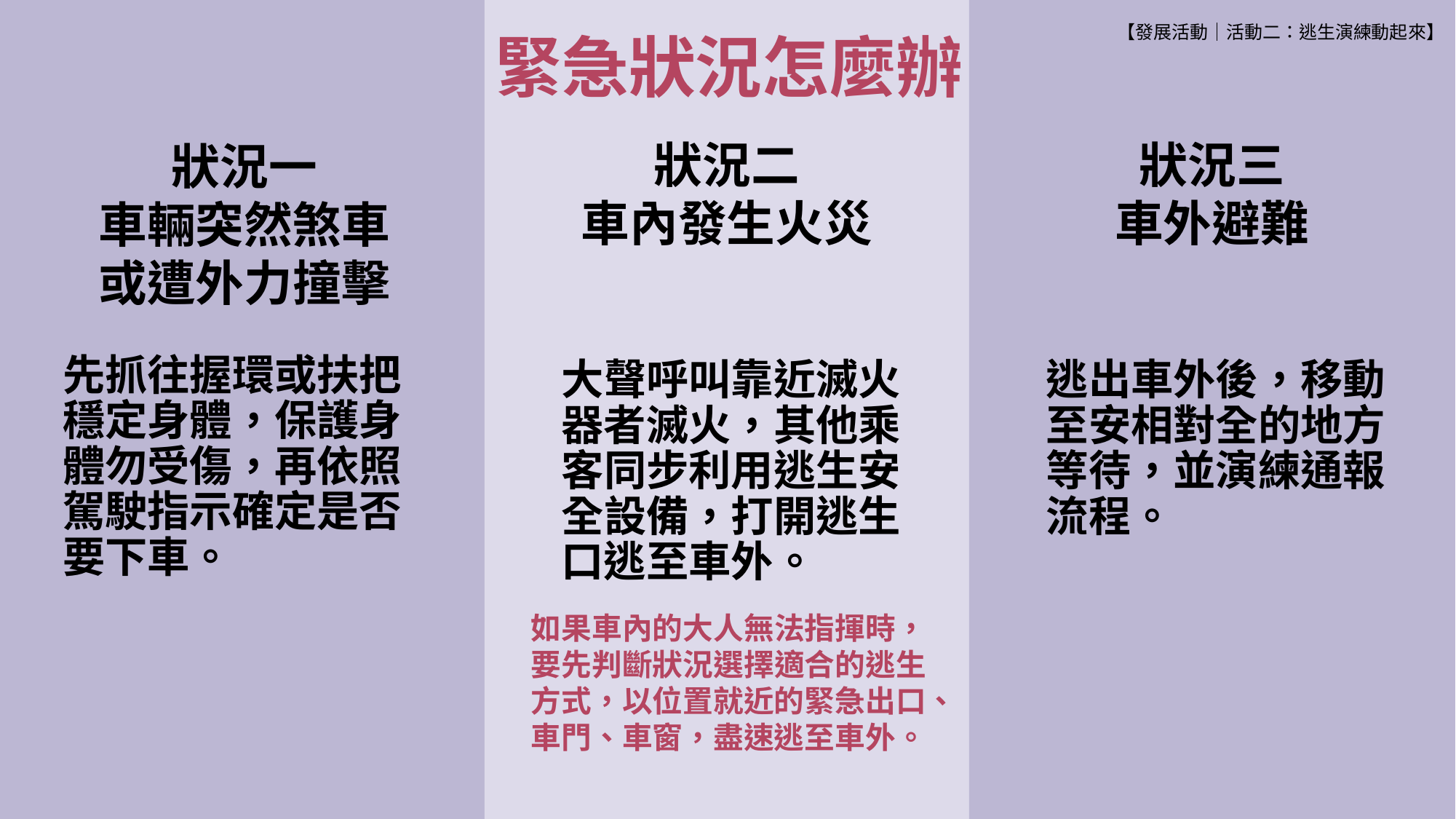

【發展活動│活動二：逃生演練動起來】
緊急狀況怎麼辦
狀況三
車外避難
狀況二
車內發生火災
狀況一
車輛突然煞車
或遭外力撞擊
先抓往握環或扶把穩定身體，保護身體勿受傷，再依照駕駛指示確定是否要下車。
大聲呼叫靠近滅火器者滅火，其他乘客同步利用逃生安全設備，打開逃生口逃至車外。
逃出車外後，移動至安相對全的地方等待，並演練通報流程。
如果車內的大人無法指揮時，要先判斷狀況選擇適合的逃生方式，以位置就近的緊急出口、車門、車窗，盡速逃至車外。